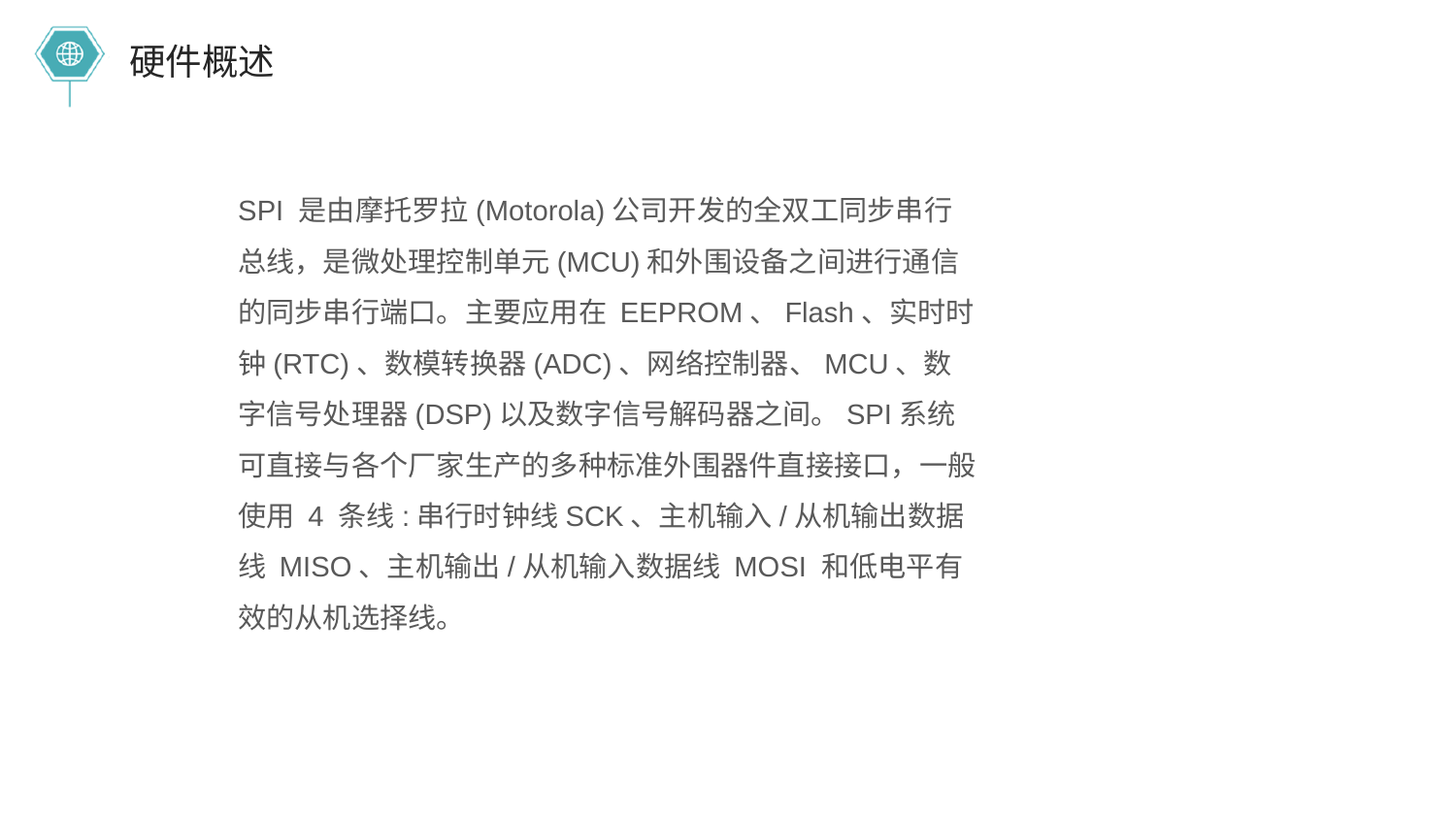

硬件概述
SPI 是由摩托罗拉(Motorola)公司开发的全双工同步串行总线，是微处理控制单元(MCU)和外围设备之间进行通信的同步串行端口。主要应用在 EEPROM、Flash、实时时钟(RTC)、数模转换器(ADC)、网络控制器、MCU、数字信号处理器(DSP)以及数字信号解码器之间。SPI系统可直接与各个厂家生产的多种标准外围器件直接接口，一般使用 4 条线:串行时钟线SCK、主机输入/从机输出数据线 MISO、主机输出/从机输入数据线 MOSI 和低电平有效的从机选择线。